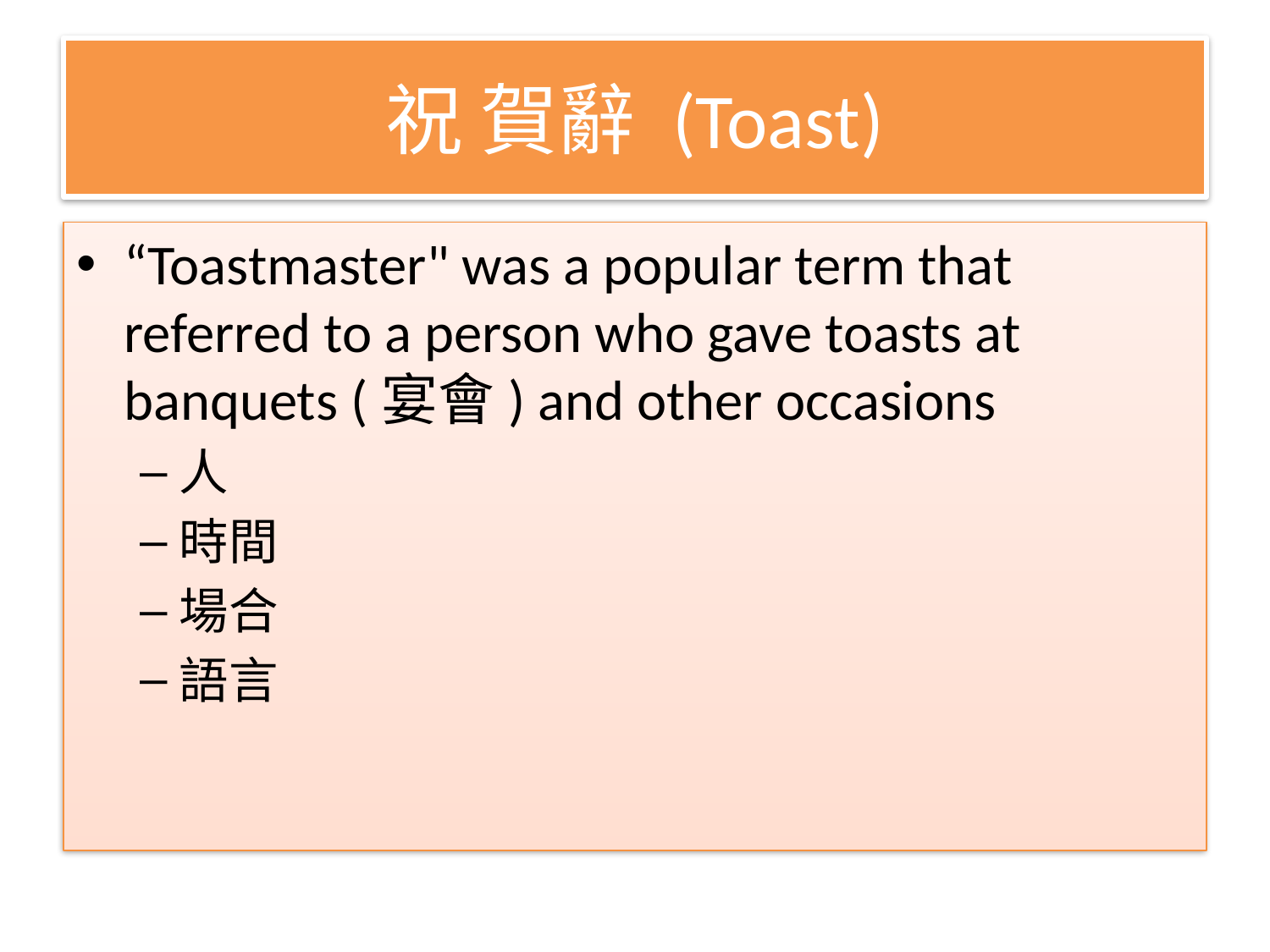

# 祝 賀辭 (Toast)
“Toastmaster" was a popular term that referred to a person who gave toasts at banquets (宴會) and other occasions
人
時間
場合
語言